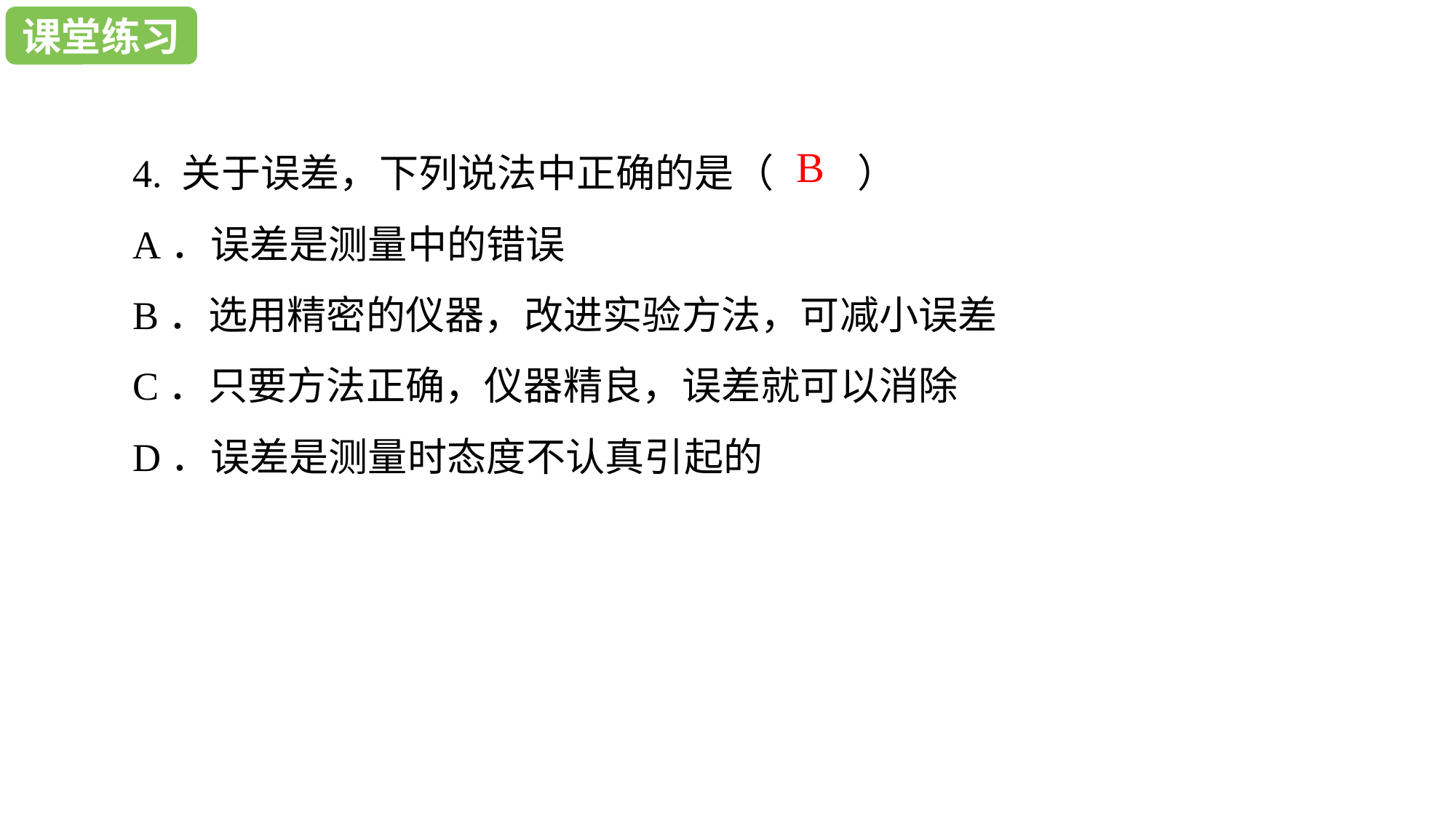

课堂练习
课堂练习
4. 关于误差，下列说法中正确的是（　     ）
A．误差是测量中的错误
B．选用精密的仪器，改进实验方法，可减小误差
C．只要方法正确，仪器精良，误差就可以消除
D．误差是测量时态度不认真引起的
B